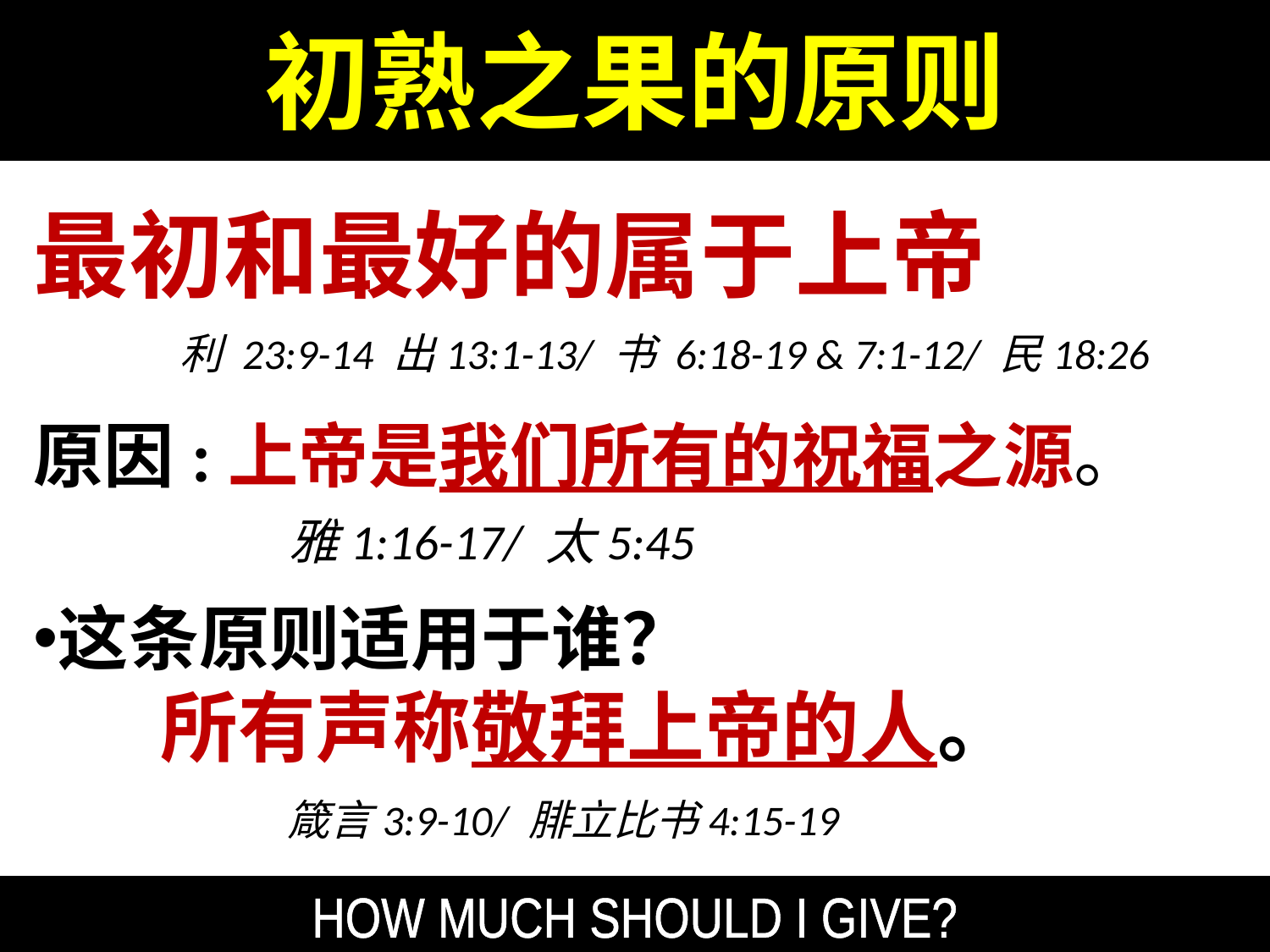

初熟之果的原则

最初和最好的属于上帝
	 利 23:9-14 出13:1-13/ 书 6:18-19 & 7:1-12/ 民18:26

原因:上帝是我们所有的祝福之源。
	        雅1:16-17/ 太5:45

这条原则适用于谁？
	所有声称敬拜上帝的人。
		箴言3:9-10/ 腓立比书4:15-19

HOW MUCH SHOULD I GIVE?